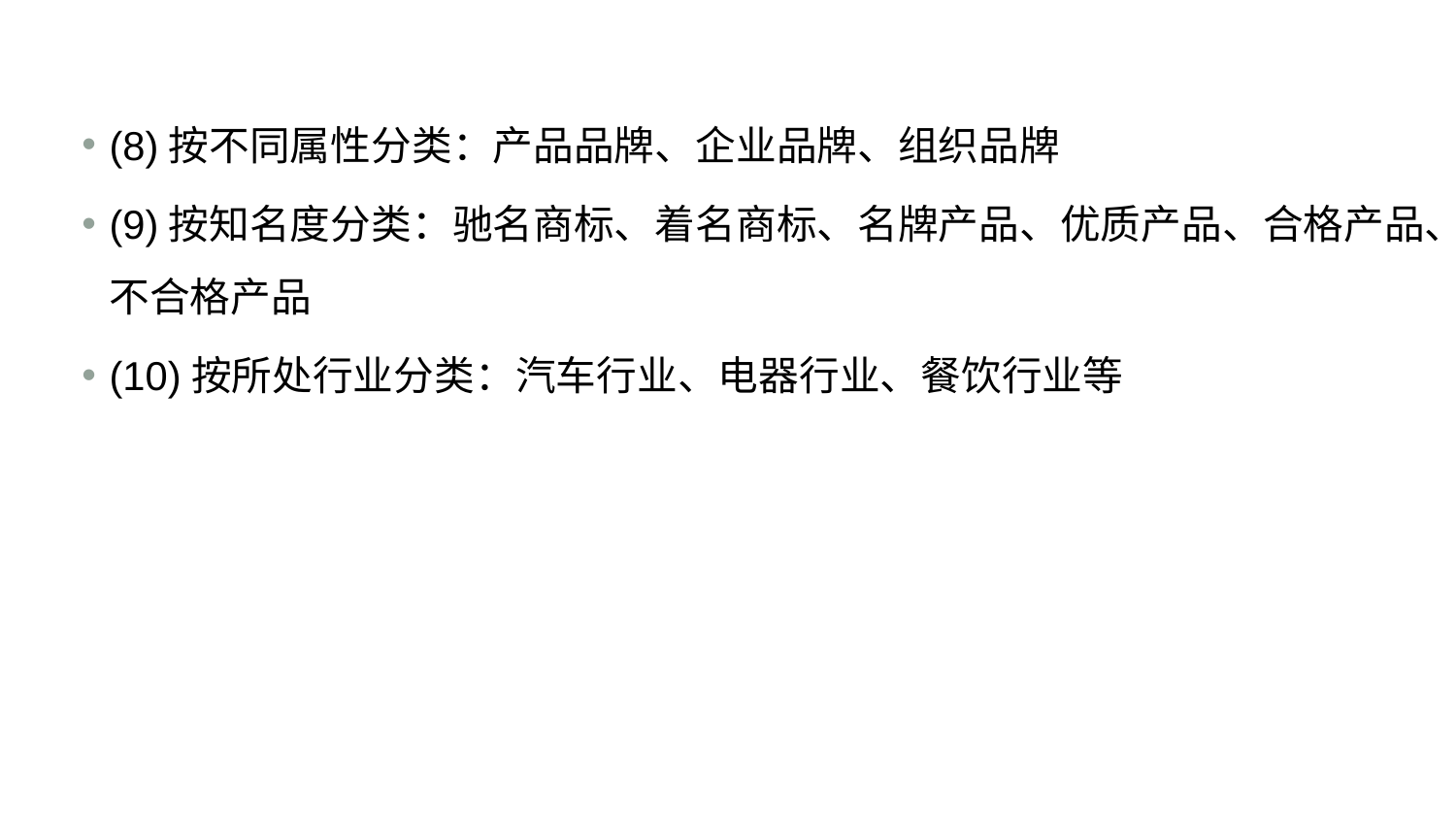

#
(8)按不同属性分类：产品品牌、企业品牌、组织品牌
(9)按知名度分类：驰名商标、着名商标、名牌产品、优质产品、合格产品、不合格产品
(10)按所处行业分类：汽车行业、电器行业、餐饮行业等